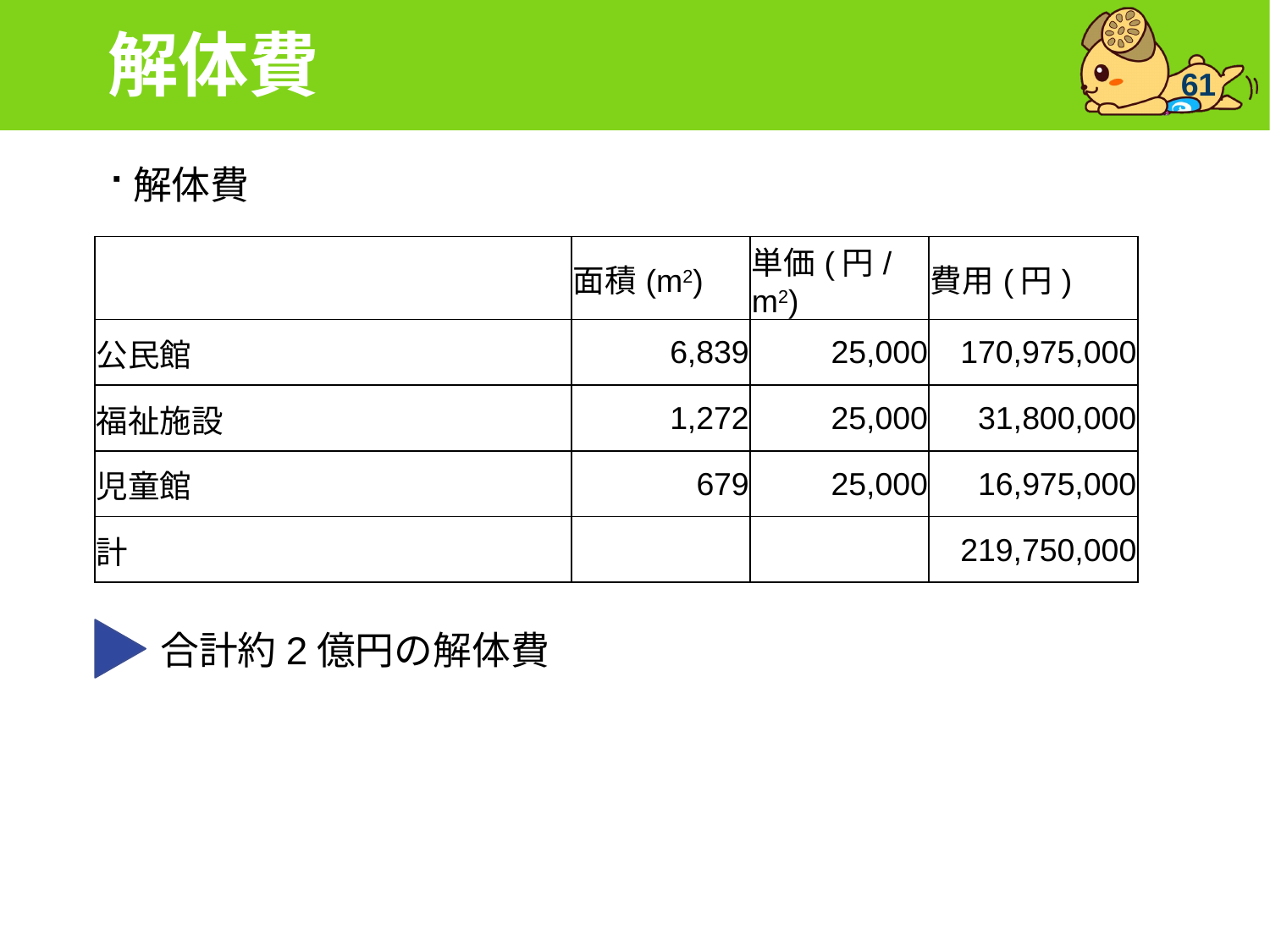

# 解体費
61
解体費

     合計約2億円の解体費
|  | 面積(m2) | 単価(円/m2) | 費用(円) |
| --- | --- | --- | --- |
| 公民館 | 6,839 | 25,000 | 170,975,000 |
| 福祉施設 | 1,272 | 25,000 | 31,800,000 |
| 児童館 | 679 | 25,000 | 16,975,000 |
| 計 |  |  | 219,750,000 |